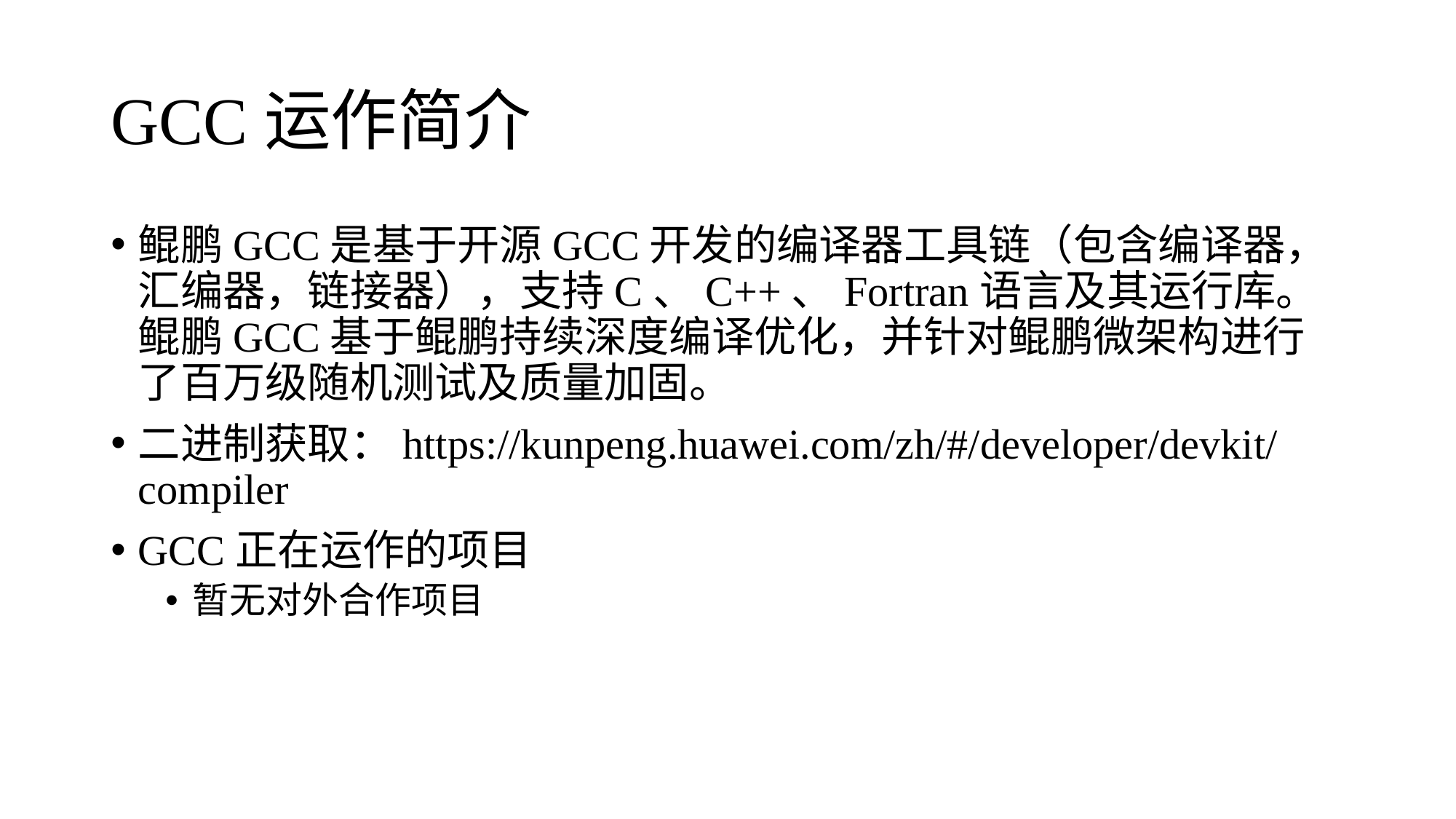

# GCC运作简介
鲲鹏GCC是基于开源GCC开发的编译器工具链（包含编译器，汇编器，链接器），支持C、C++、Fortran语言及其运行库。鲲鹏GCC基于鲲鹏持续深度编译优化，并针对鲲鹏微架构进行了百万级随机测试及质量加固。
二进制获取：https://kunpeng.huawei.com/zh/#/developer/devkit/compiler
GCC正在运作的项目
暂无对外合作项目